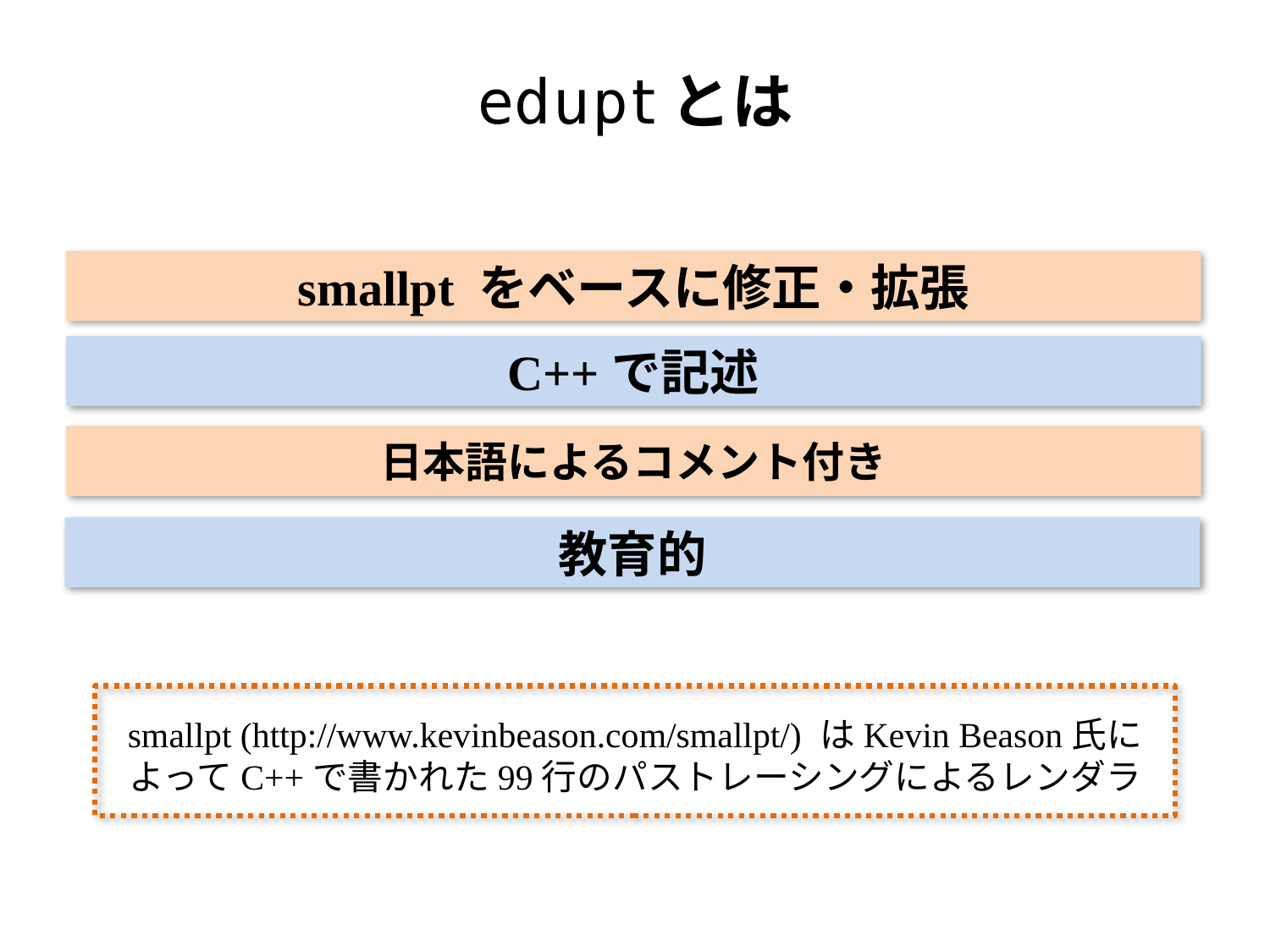

# eduptとは
smallpt をベースに修正・拡張
C++で記述
日本語によるコメント付き
教育的

smallpt (http://www.kevinbeason.com/smallpt/) はKevin Beason氏によってC++で書かれた99行のパストレーシングによるレンダラ